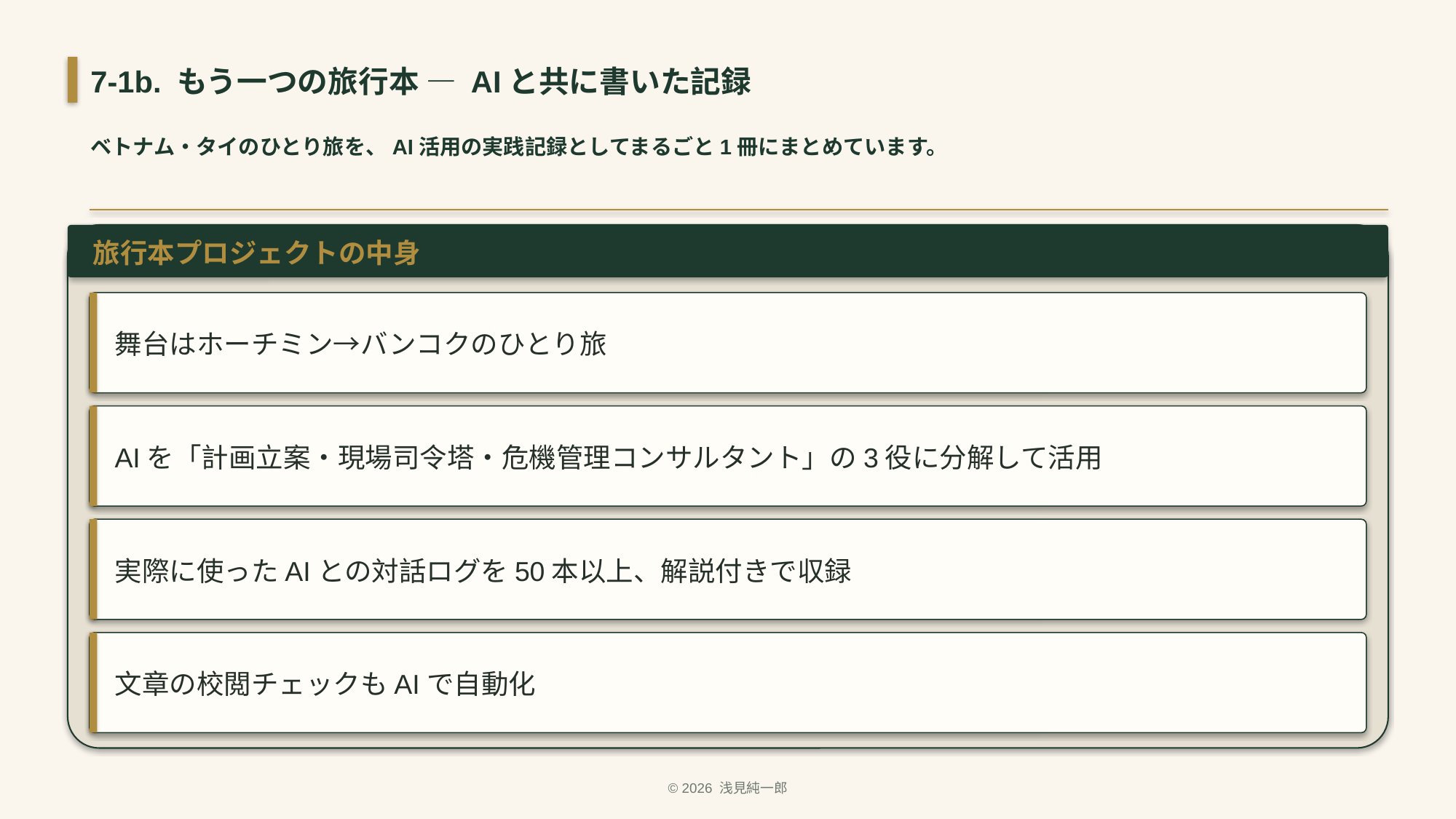

7-1b. もう一つの旅行本 — AIと共に書いた記録

ベトナム・タイのひとり旅を、AI活用の実践記録としてまるごと1冊にまとめています。

旅行本プロジェクトの中身

舞台はホーチミン→バンコクのひとり旅

AIを「計画立案・現場司令塔・危機管理コンサルタント」の3役に分解して活用

実際に使ったAIとの対話ログを50本以上、解説付きで収録

文章の校閲チェックもAIで自動化
© 2026 浅見純一郎